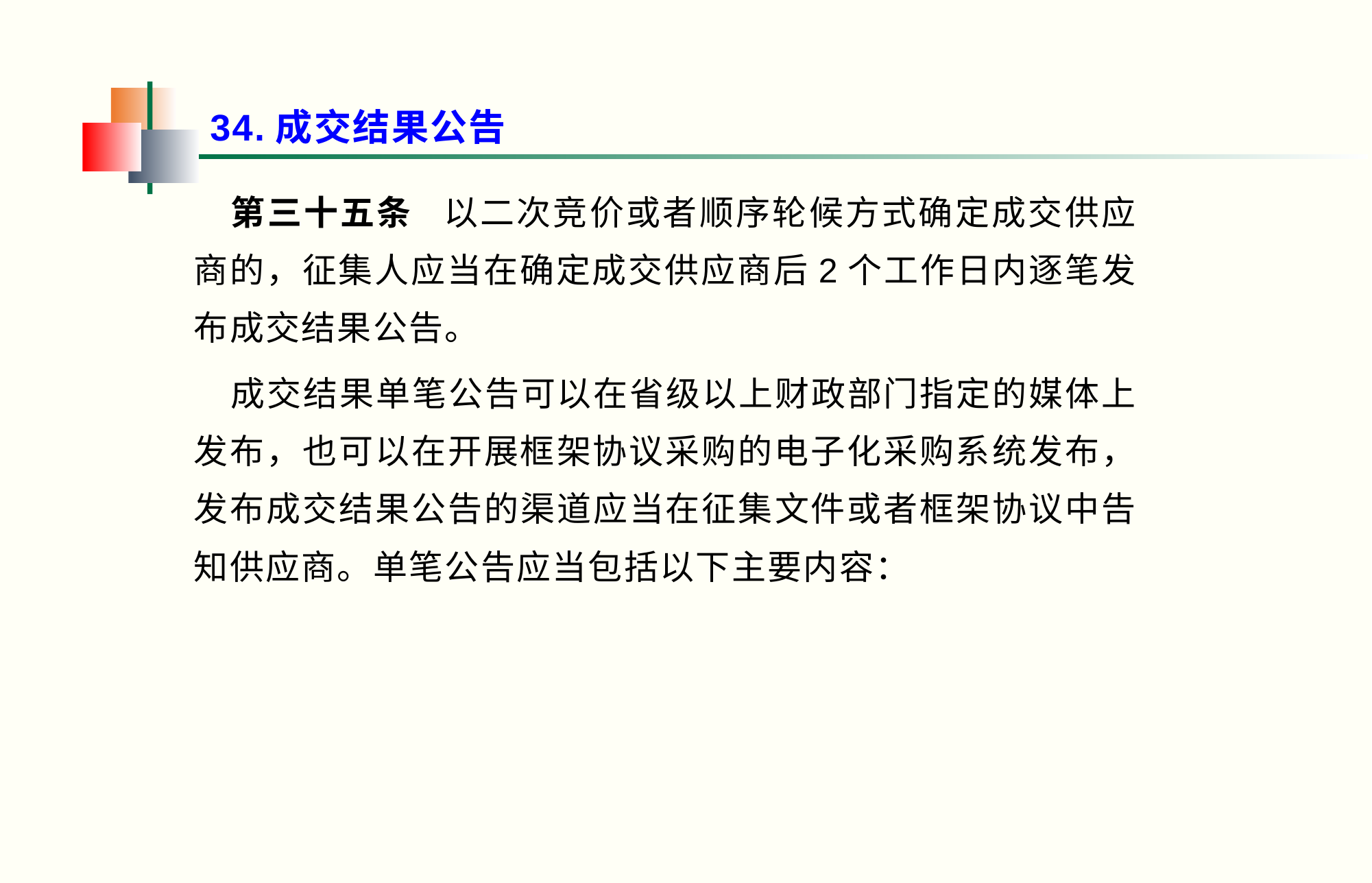

34.成交结果公告
第三十五条   以二次竞价或者顺序轮候方式确定成交供应商的，征集人应当在确定成交供应商后2个工作日内逐笔发布成交结果公告。
成交结果单笔公告可以在省级以上财政部门指定的媒体上发布，也可以在开展框架协议采购的电子化采购系统发布，发布成交结果公告的渠道应当在征集文件或者框架协议中告知供应商。单笔公告应当包括以下主要内容：